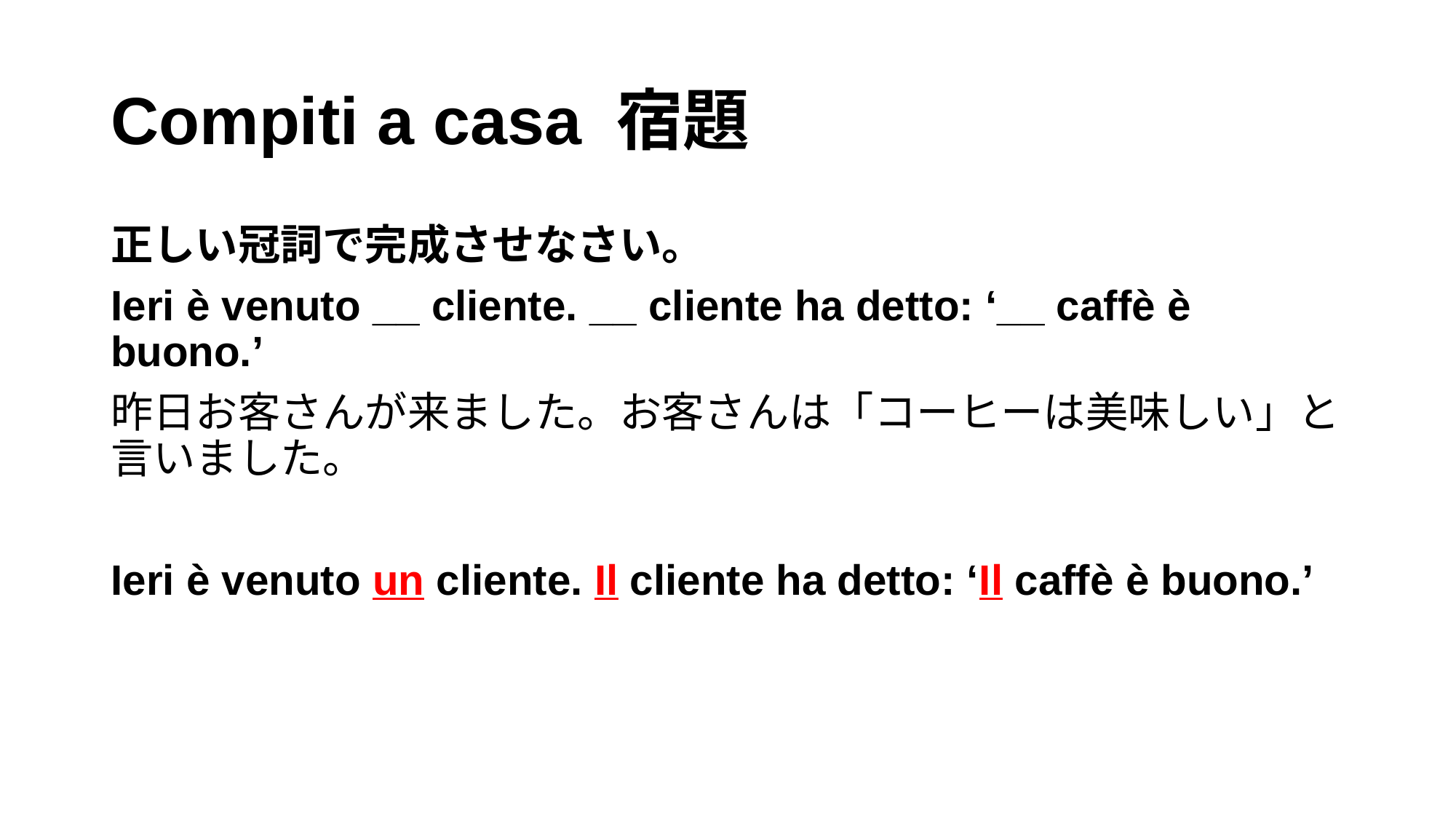

# Compiti a casa 宿題
正しい冠詞で完成させなさい。
Ieri è venuto __ cliente. __ cliente ha detto: ‘__ caffè è buono.’
昨日お客さんが来ました。お客さんは「コーヒーは美味しい」と言いました。

Ieri è venuto un cliente. Il cliente ha detto: ‘Il caffè è buono.’